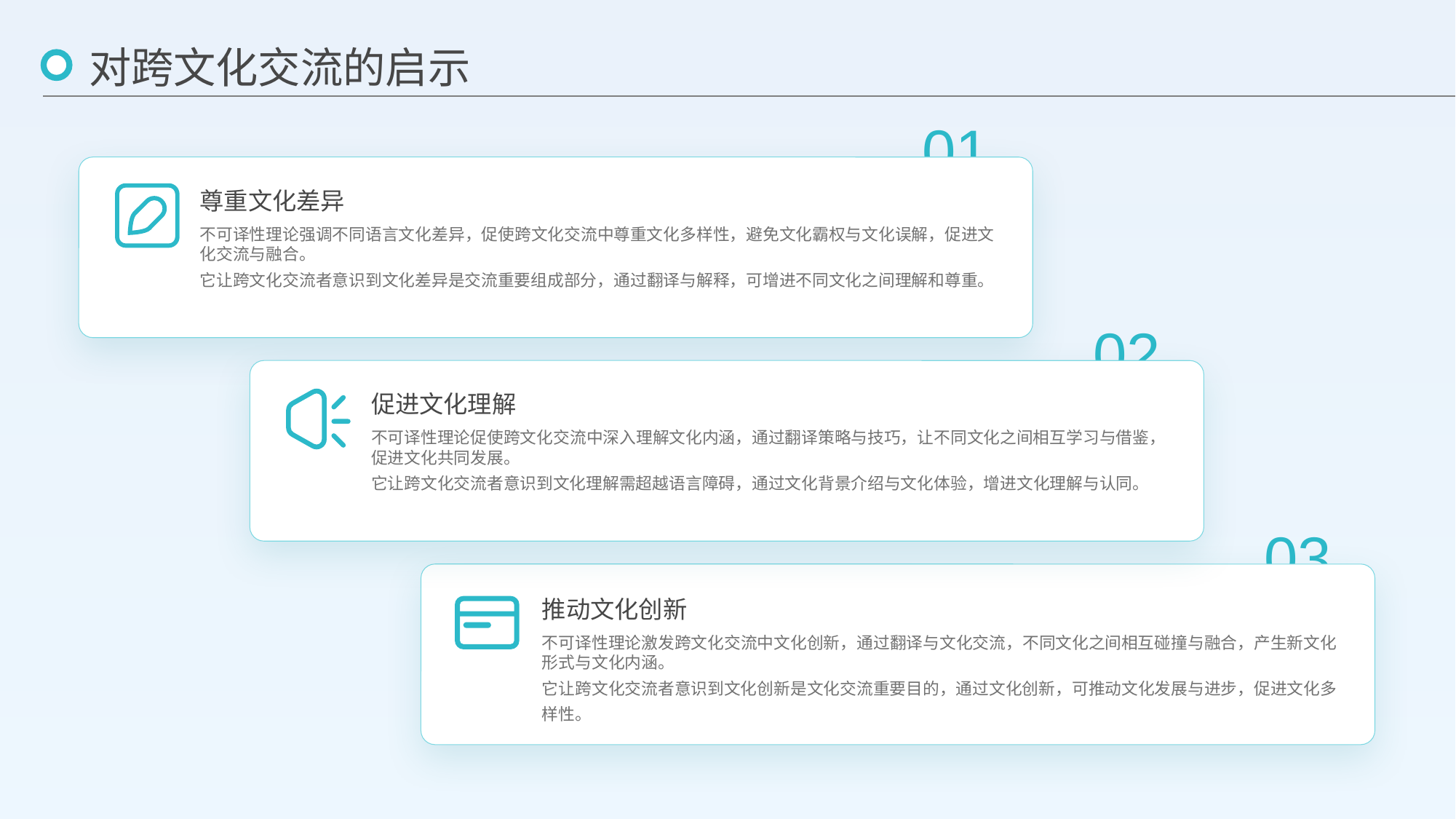

对跨文化交流的启示

01

尊重文化差异

不可译性理论强调不同语言文化差异，促使跨文化交流中尊重文化多样性，避免文化霸权与文化误解，促进文化交流与融合。
它让跨文化交流者意识到文化差异是交流重要组成部分，通过翻译与解释，可增进不同文化之间理解和尊重。
02

促进文化理解

不可译性理论促使跨文化交流中深入理解文化内涵，通过翻译策略与技巧，让不同文化之间相互学习与借鉴，促进文化共同发展。
它让跨文化交流者意识到文化理解需超越语言障碍，通过文化背景介绍与文化体验，增进文化理解与认同。
03

推动文化创新

不可译性理论激发跨文化交流中文化创新，通过翻译与文化交流，不同文化之间相互碰撞与融合，产生新文化形式与文化内涵。
它让跨文化交流者意识到文化创新是文化交流重要目的，通过文化创新，可推动文化发展与进步，促进文化多样性。